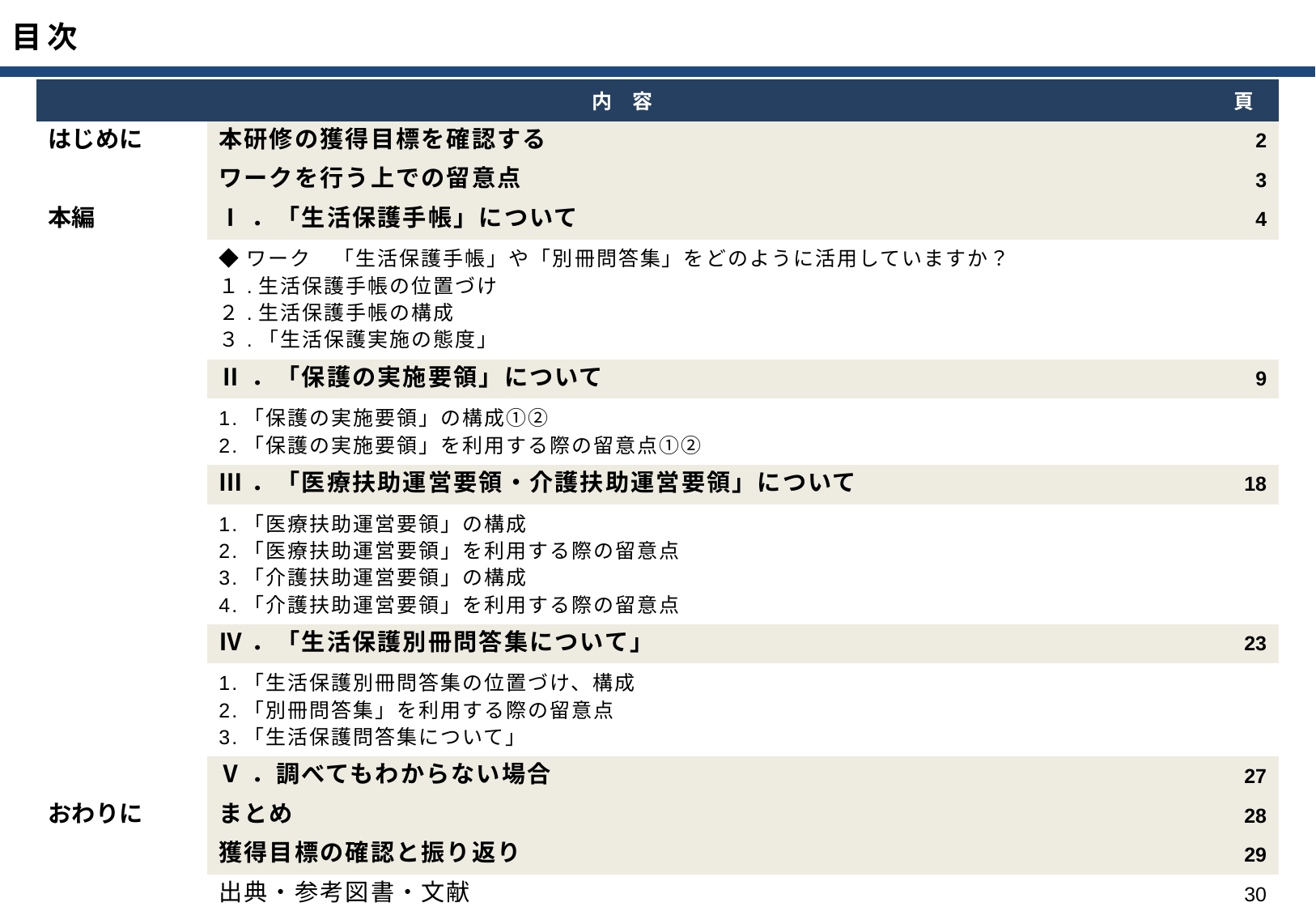

| 内　容 |  | 頁 |
| --- | --- | --- |
| はじめに | 本研修の獲得目標を確認する | 2 |
|  | ワークを行う上での留意点 | 3 |
| 本編 | Ⅰ．「生活保護手帳」について | 4 |
|  | ◆ワーク　「生活保護手帳」や「別冊問答集」をどのように活用していますか？ １.生活保護手帳の位置づけ ２.生活保護手帳の構成 ３.「生活保護実施の態度」 |  |
|  | Ⅱ．「保護の実施要領」について | 9 |
|  | 1.「保護の実施要領」の構成①② 2.「保護の実施要領」を利用する際の留意点①② |  |
|  | Ⅲ．「医療扶助運営要領・介護扶助運営要領」について | 18 |
|  | 1.「医療扶助運営要領」の構成 2.「医療扶助運営要領」を利用する際の留意点 3.「介護扶助運営要領」の構成 4.「介護扶助運営要領」を利用する際の留意点 |  |
|  | Ⅳ．「生活保護別冊問答集について」 | 23 |
|  | 1.「生活保護別冊問答集の位置づけ、構成 2.「別冊問答集」を利用する際の留意点 3.「生活保護問答集について」 |  |
|  | Ⅴ．調べてもわからない場合 | 27 |
| おわりに | まとめ | 28 |
|  | 獲得目標の確認と振り返り | 29 |
|  | 出典・参考図書・文献 | 30 |